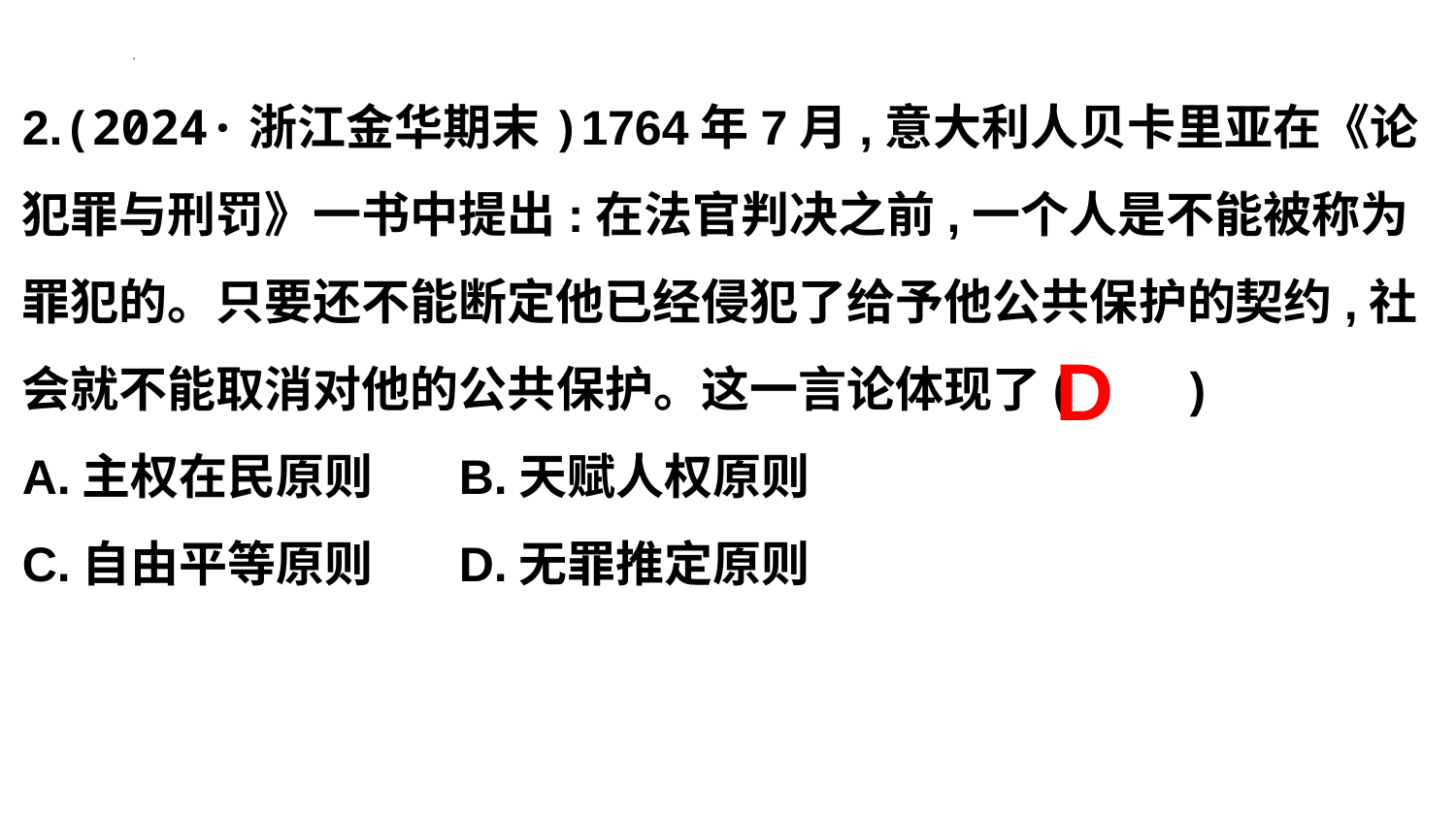

2.(2024·浙江金华期末)1764年7月,意大利人贝卡里亚在《论犯罪与刑罚》一书中提出:在法官判决之前,一个人是不能被称为罪犯的。只要还不能断定他已经侵犯了给予他公共保护的契约,社会就不能取消对他的公共保护。这一言论体现了(　　)
A.主权在民原则	B.天赋人权原则
C.自由平等原则	D.无罪推定原则
D